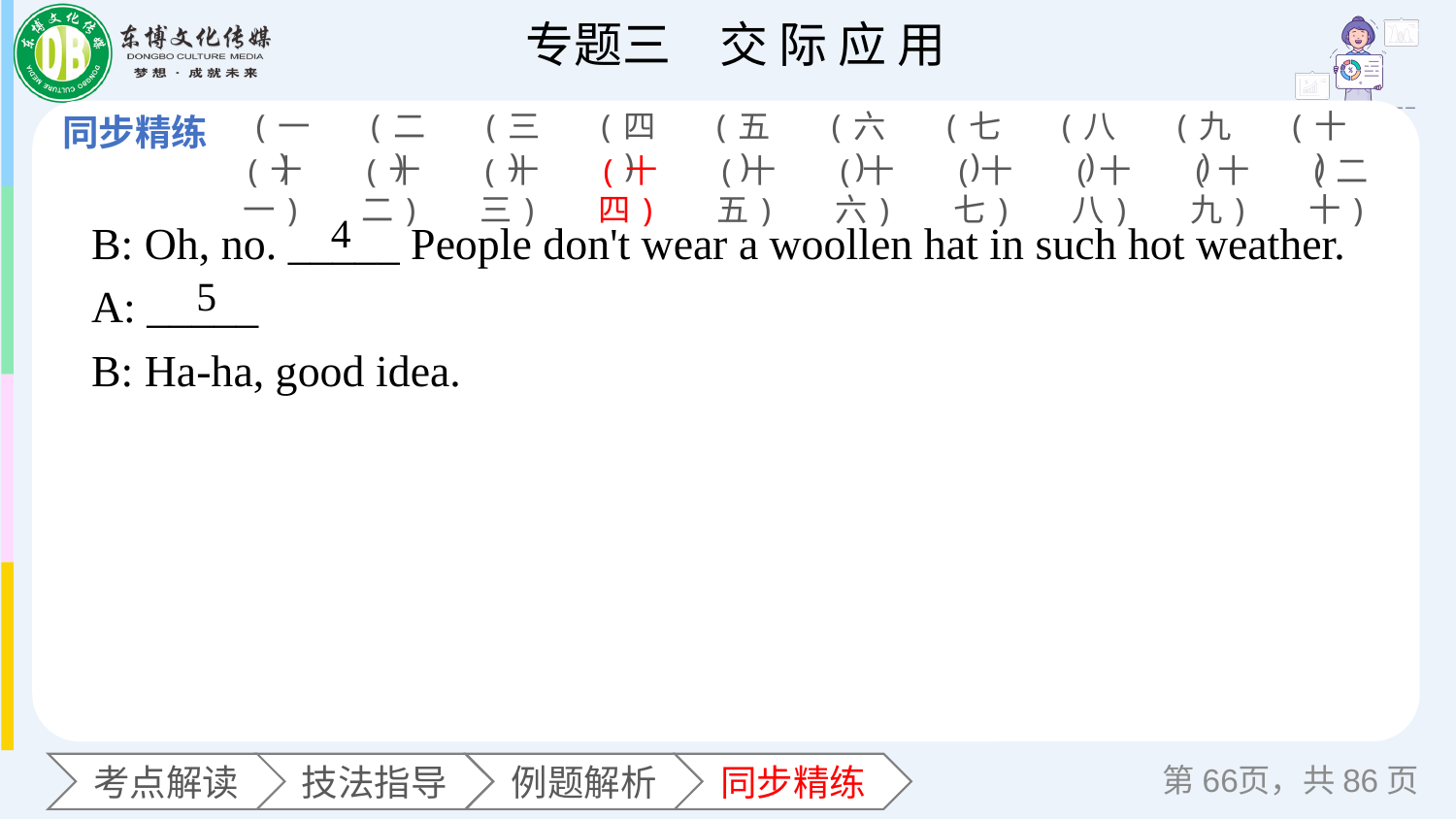

(一)
(二)
(三)
(四)
(五)
(六)
(七)
(八)
(九)
(十)
(十一)
(十二)
(十三)
(十四)
(十五)
(十六)
(十七)
(十八)
(十九)
(二十)
B: Oh, no. _____ People don't wear a woollen hat in such hot weather.
A: _____
B: Ha-ha, good idea.
4
5
第66页，共86页